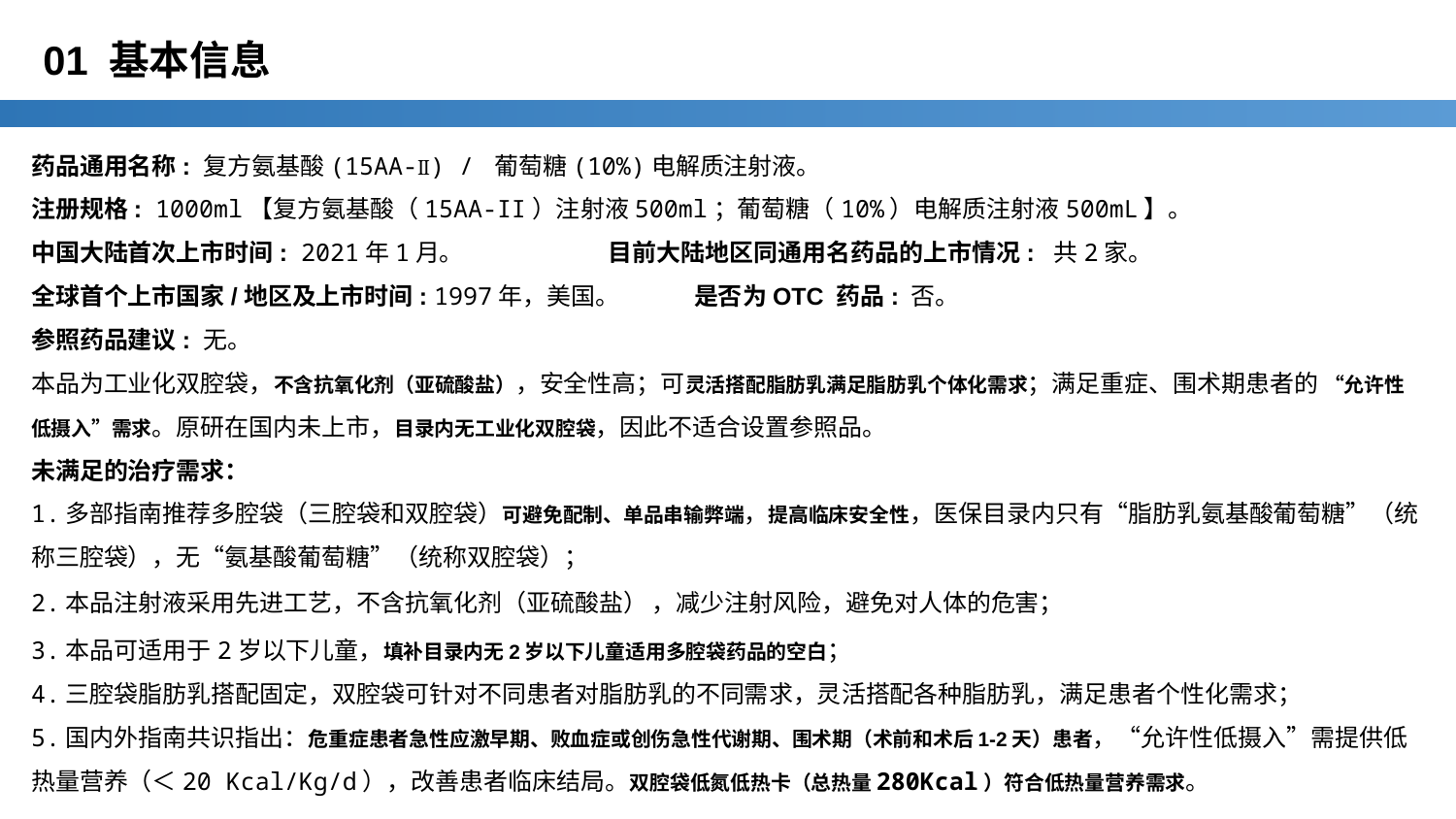

# 01 基本信息
药品通用名称: 复方氨基酸(15AA-Ⅱ) / 葡萄糖(10%)电解质注射液。
注册规格:  1000ml【复方氨基酸（15AA-II）注射液500ml；葡萄糖（10%）电解质注射液500mL】。
中国大陆首次上市时间:  2021年1月。                           目前大陆地区同通用名药品的上市情况:  共2家。
全球首个上市国家/地区及上市时间: 1997年，美国。              是否为OTC 药品: 否。
参照药品建议: 无。
本品为工业化双腔袋，不含抗氧化剂（亚硫酸盐），安全性高；可灵活搭配脂肪乳满足脂肪乳个体化需求；满足重症、围术期患者的 “允许性低摄入”需求。原研在国内未上市，目录内无工业化双腔袋，因此不适合设置参照品。
未满足的治疗需求：
1.多部指南推荐多腔袋（三腔袋和双腔袋）可避免配制、单品串输弊端，提高临床安全性，医保目录内只有“脂肪乳氨基酸葡萄糖”（统称三腔袋），无“氨基酸葡萄糖”（统称双腔袋）；
2.本品注射液采用先进工艺，不含抗氧化剂（亚硫酸盐） ，减少注射风险，避免对人体的危害；
3.本品可适用于2岁以下儿童，填补目录内无2岁以下儿童适用多腔袋药品的空白；
4.三腔袋脂肪乳搭配固定，双腔袋可针对不同患者对脂肪乳的不同需求，灵活搭配各种脂肪乳，满足患者个性化需求；
5.国内外指南共识指出：危重症患者急性应激早期、败血症或创伤急性代谢期、围术期（术前和术后1-2天）患者，“允许性低摄入”需提供低热量营养（＜20 Kcal/Kg/d），改善患者临床结局。双腔袋低氮低热卡（总热量280Kcal）符合低热量营养需求。